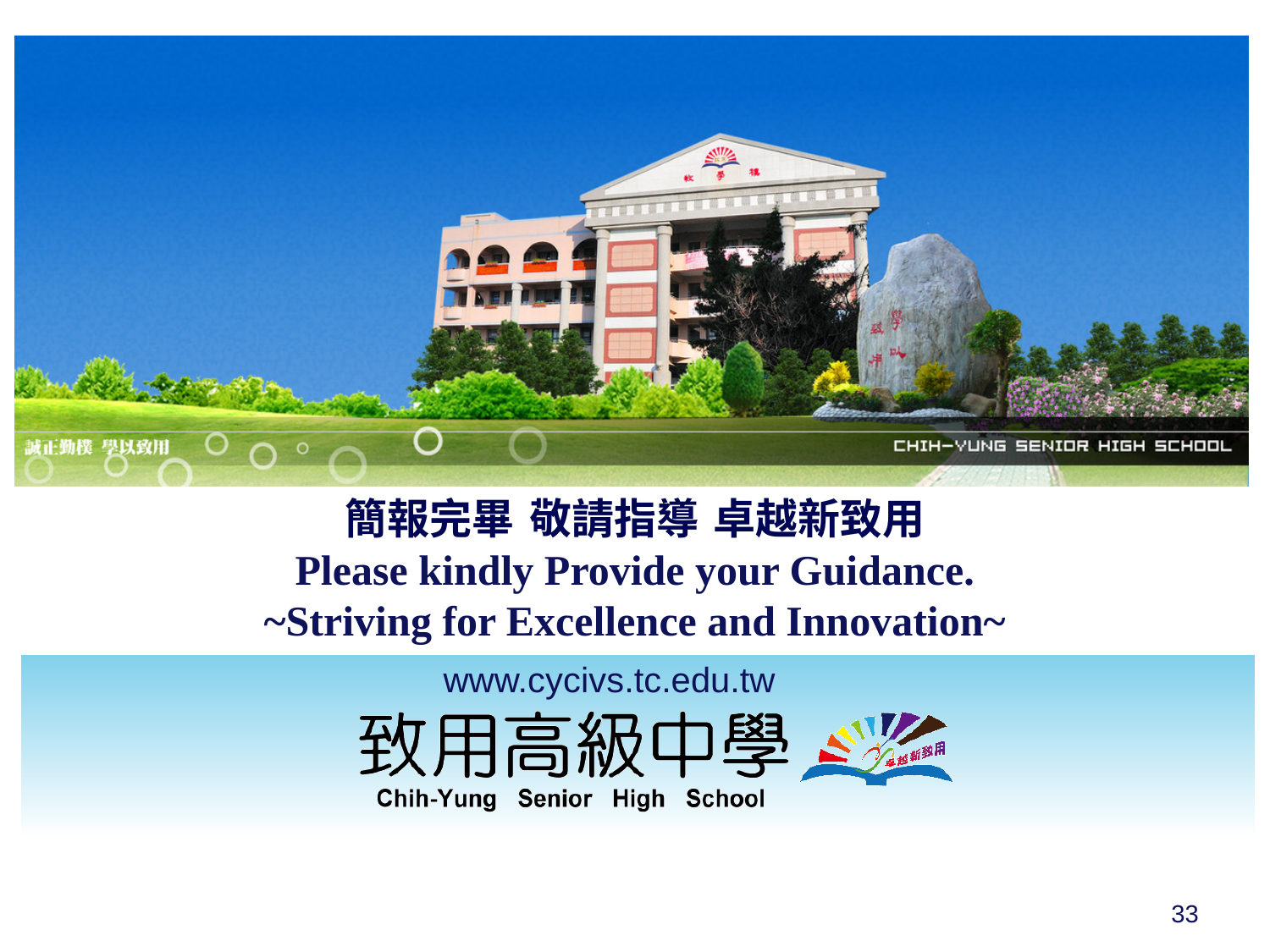

簡報完畢 敬請指導 卓越新致用
Please kindly Provide your Guidance.
~Striving for Excellence and Innovation~

www.cycivs.tc.edu.tw
33